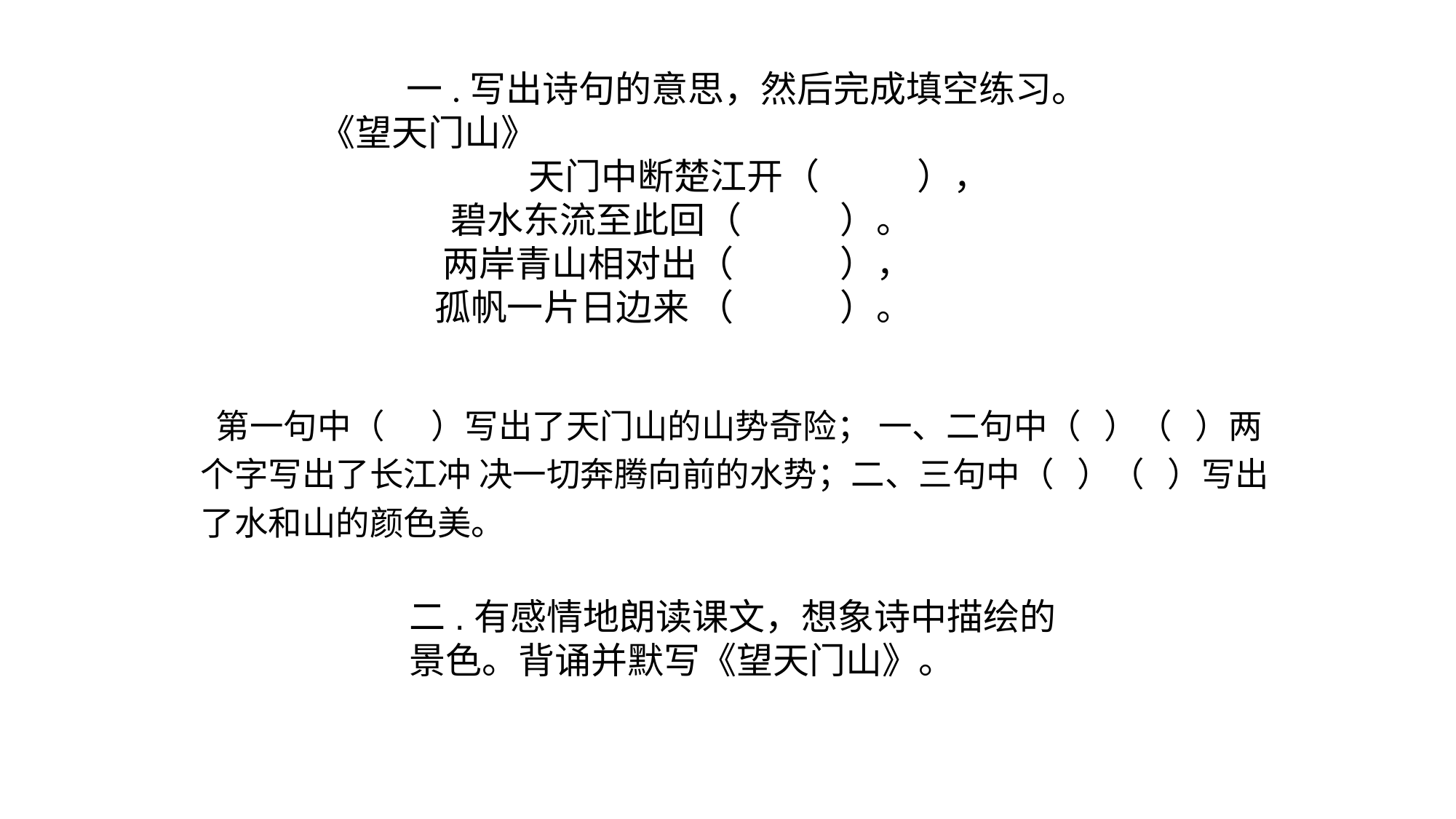

# 一.写出诗句的意思，然后完成填空练习。 《望天门山》 天门中断楚江开（            ）， 碧水东流至此回（            ）。 两岸青山相对出（             ）， 孤帆一片日边来 （             ）。
 第一句中（      ）写出了天门山的山势奇险； 一、二句中（   ）（   ）两个字写出了长江冲 决一切奔腾向前的水势；二、三句中（   ）（   ）写出了水和山的颜色美。

二.有感情地朗读课文，想象诗中描绘的景色。背诵并默写《望天门山》。